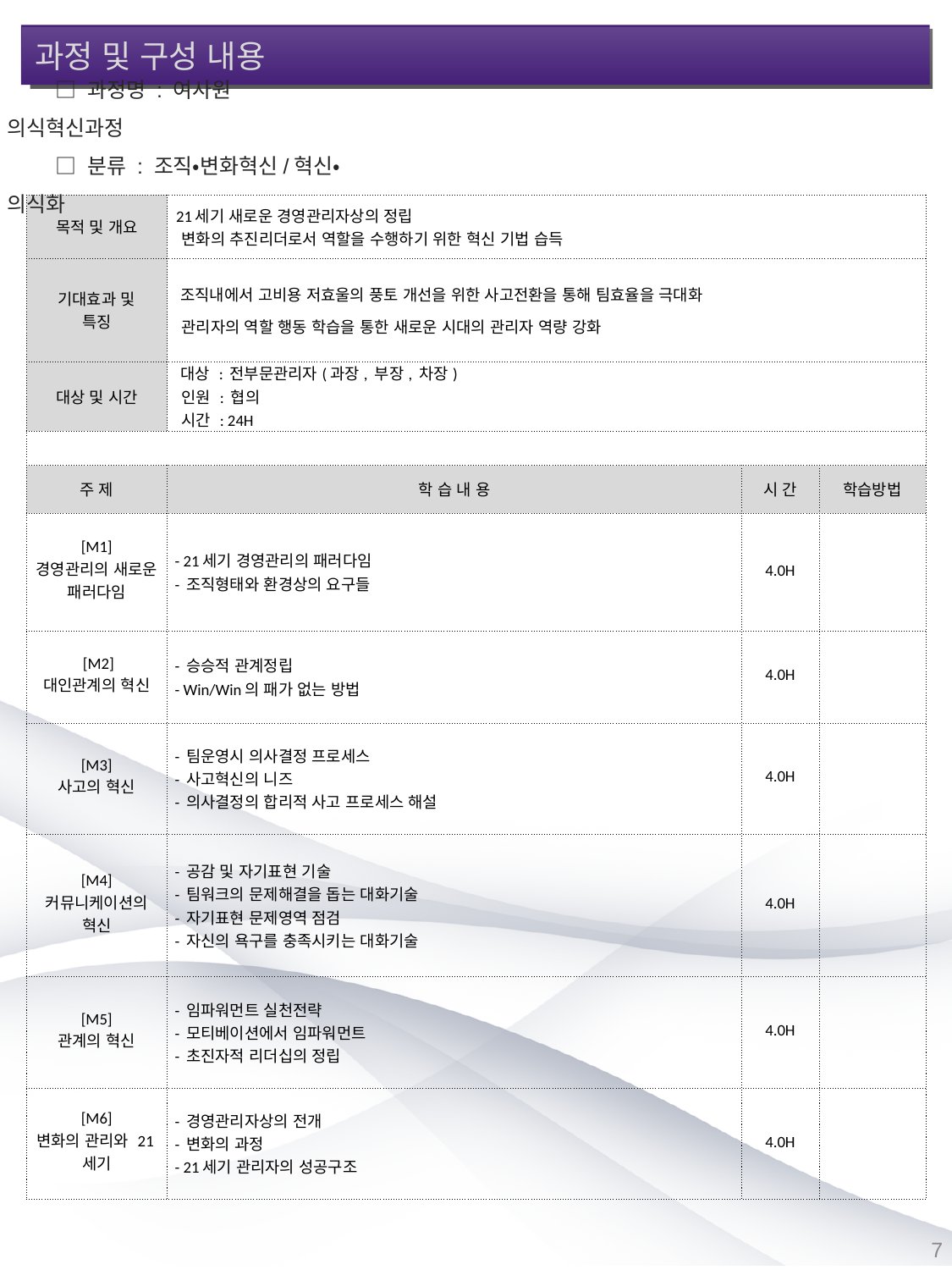

과정 및 구성 내용
□ 과정명 : 여사원 의식혁신과정
□ 분류 : 조직•변화혁신/혁신•의식화
| 목적 및 개요 | 21세기 새로운 경영관리자상의 정립 변화의 추진리더로서 역할을 수행하기 위한 혁신 기법 습득 |  |  |
| --- | --- | --- | --- |
| 기대효과 및 특징 | 조직내에서 고비용 저효울의 풍토 개선을 위한 사고전환을 통해 팀효율을 극대화 관리자의 역할 행동 학습을 통한 새로운 시대의 관리자 역량 강화 |  |  |
| 대상 및 시간 | 대상 : 전부문관리자(과장, 부장, 차장) 인원 : 협의 시간 : 24H |  |  |
|  |  |  |  |
| 주 제 | 학 습 내 용 | 시 간 | 학습방법 |
| [M1] 경영관리의 새로운 패러다임 | - 21세기 경영관리의 패러다임 - 조직형태와 환경상의 요구들 | 4.0H |  |
| [M2] 대인관계의 혁신 | - 승승적 관계정립 - Win/Win의 패가 없는 방법 | 4.0H |  |
| [M3] 사고의 혁신 | - 팀운영시 의사결정 프로세스 - 사고혁신의 니즈 - 의사결정의 합리적 사고 프로세스 해설 | 4.0H |  |
| [M4] 커뮤니케이션의 혁신 | - 공감 및 자기표현 기술 - 팀워크의 문제해결을 돕는 대화기술 - 자기표현 문제영역 점검 - 자신의 욕구를 충족시키는 대화기술 | 4.0H |  |
| [M5] 관계의 혁신 | - 임파워먼트 실천전략 - 모티베이션에서 임파워먼트 - 초진자적 리더십의 정립 | 4.0H |  |
| [M6] 변화의 관리와 21세기 | - 경영관리자상의 전개 - 변화의 과정 - 21세기 관리자의 성공구조 | 4.0H |  |
7